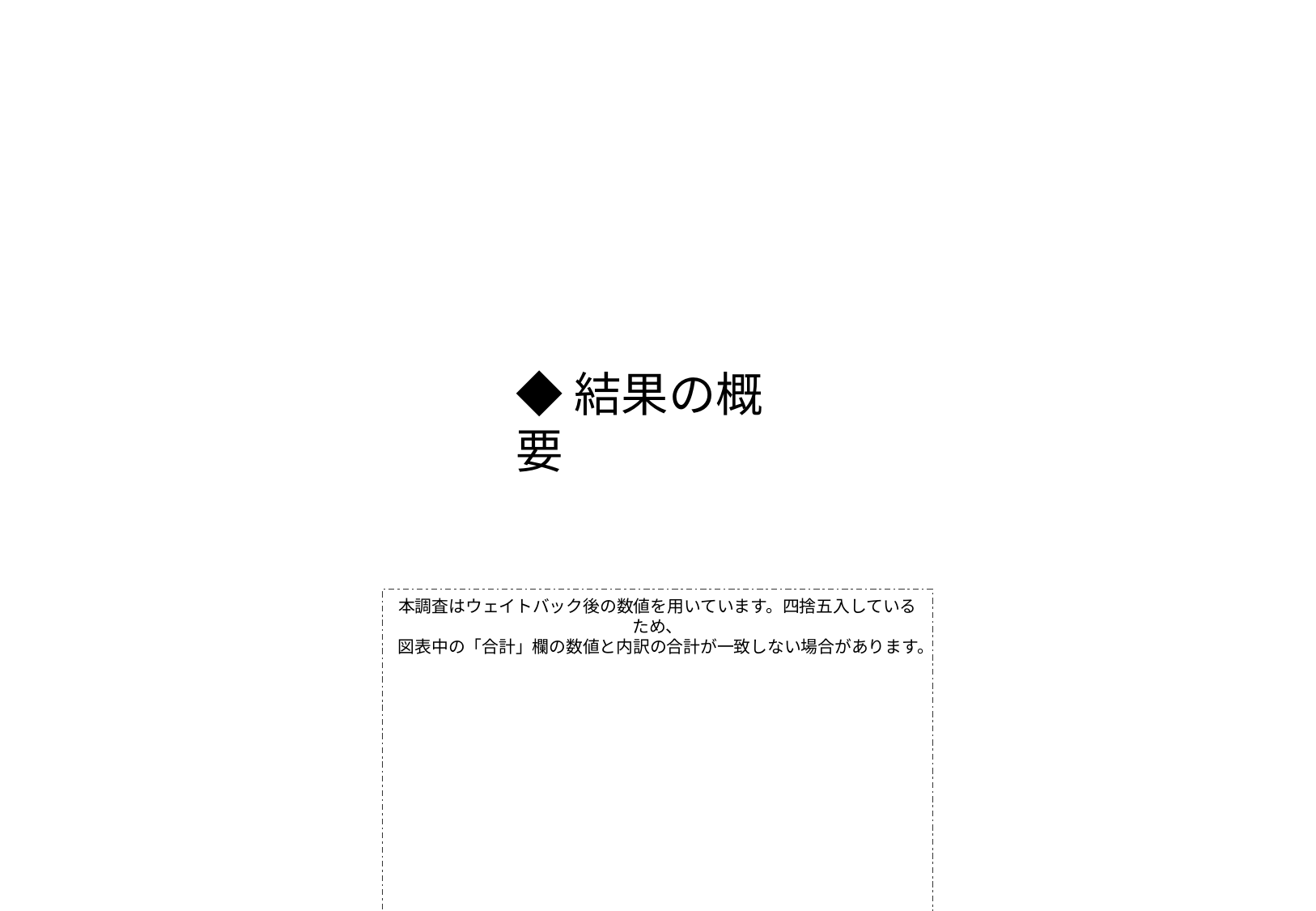

◆結果の概要
本調査はウェイトバック後の数値を用いています。四捨五入しているため、
図表中の「合計」欄の数値と内訳の合計が一致しない場合があります。